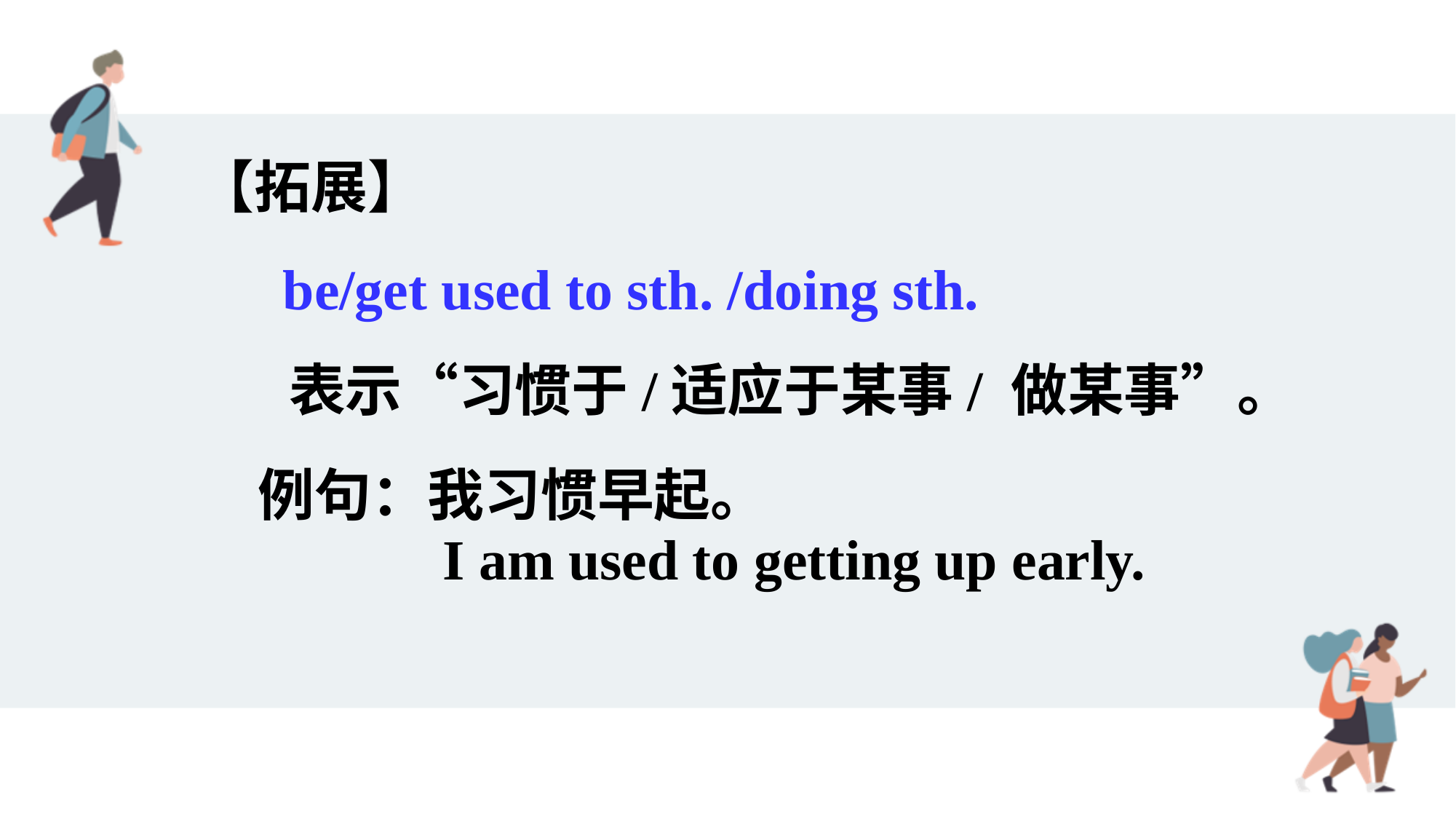

【拓展】
      be/get used to sth. /doing sth.
      表示“习惯于/适应于某事/ 做某事”。
例句：我习惯早起。
             I am used to getting up early.